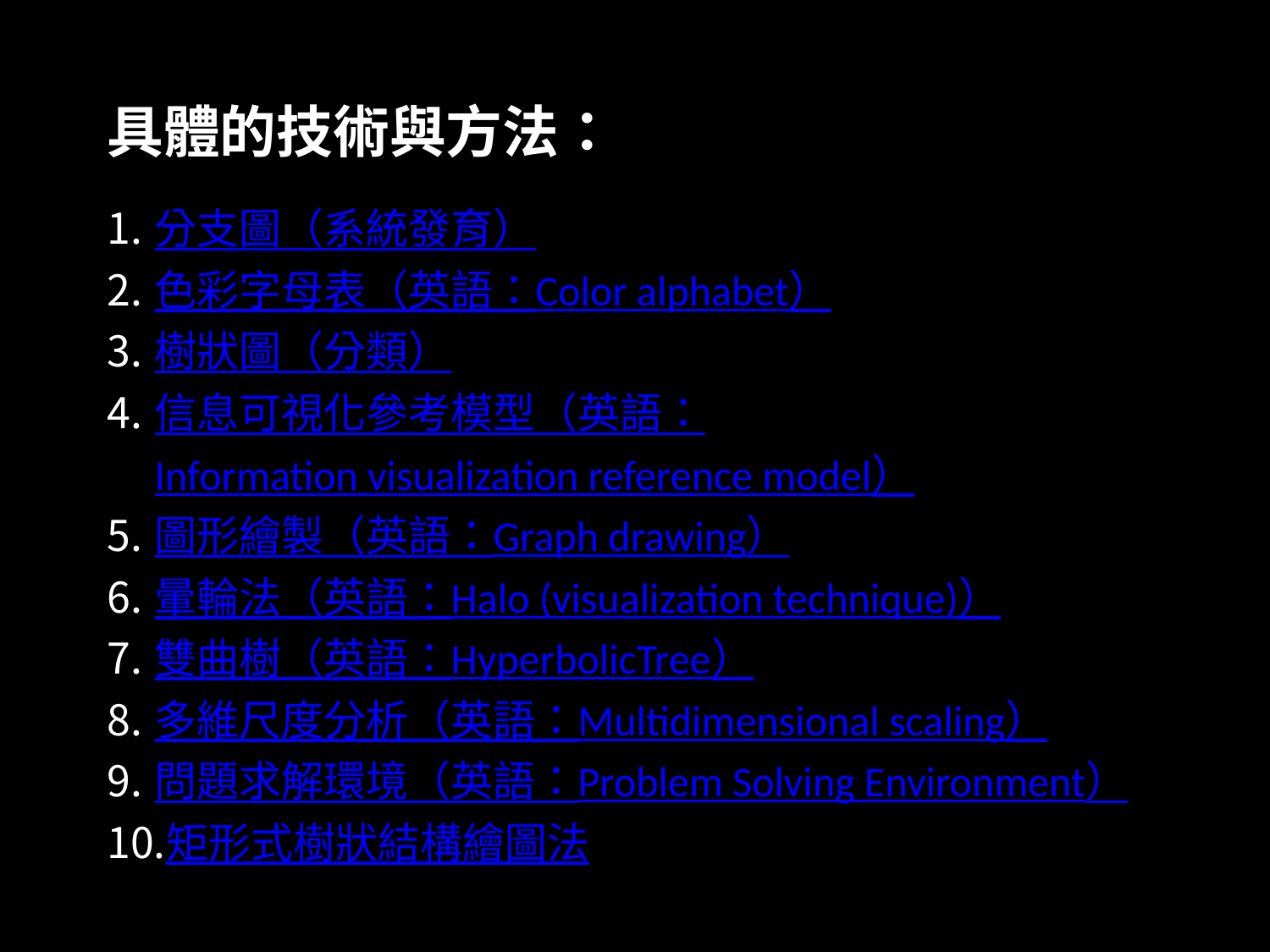

具體的技術與方法：

分支圖（系統發育）
色彩字母表（英語：Color alphabet）
樹狀圖（分類）
信息可視化參考模型（英語：Information visualization reference model）
圖形繪製（英語：Graph drawing）
暈輪法（英語：Halo (visualization technique)）
雙曲樹（英語：HyperbolicTree）
多維尺度分析（英語：Multidimensional scaling）
問題求解環境（英語：Problem Solving Environment）
矩形式樹狀結構繪圖法